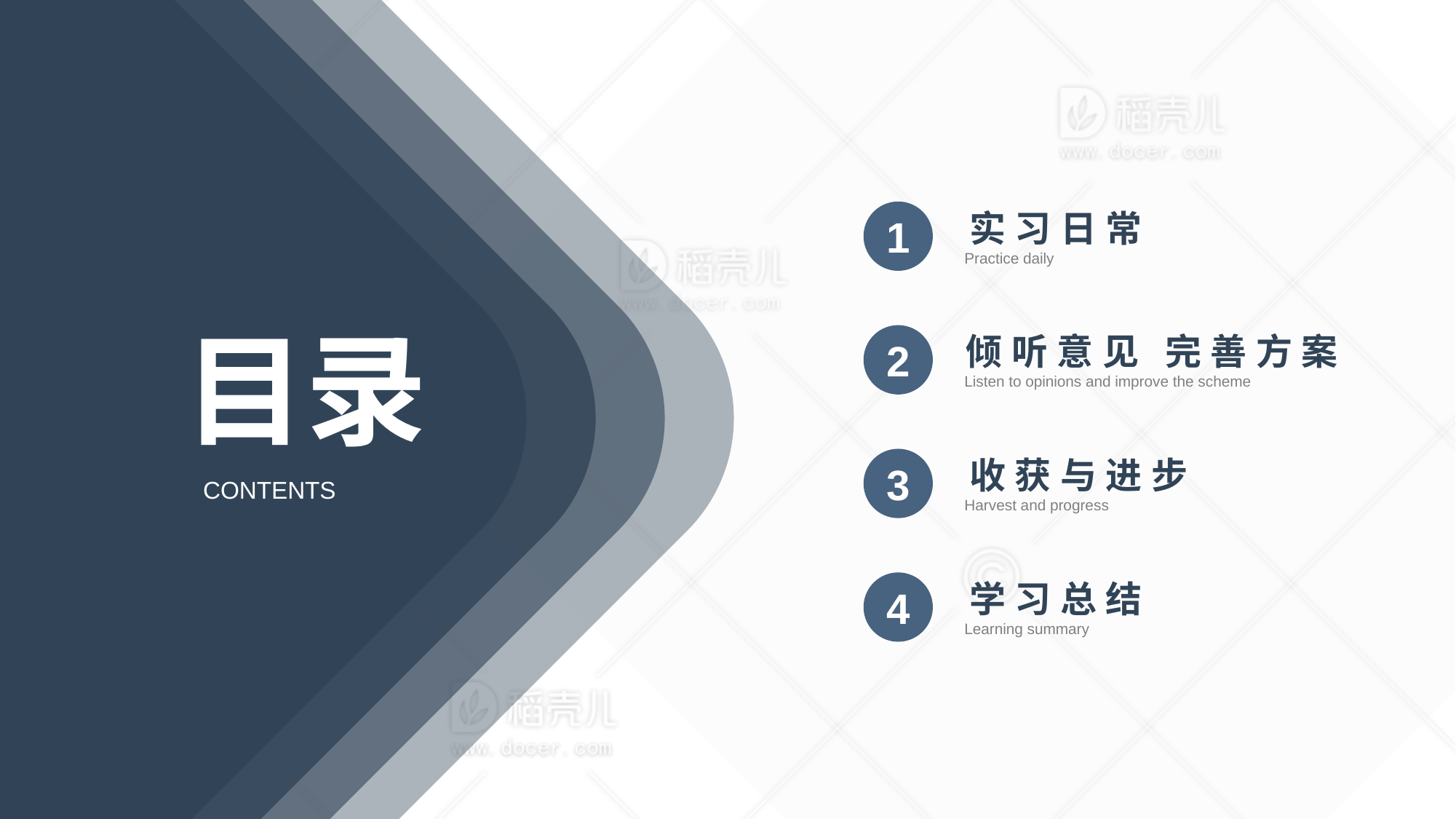

实习日常
Practice daily
1
目录
CONTENTS
倾听意见 完善方案
Listen to opinions and improve the scheme
2
收获与进步
Harvest and progress
3
学习总结
Learning summary
4